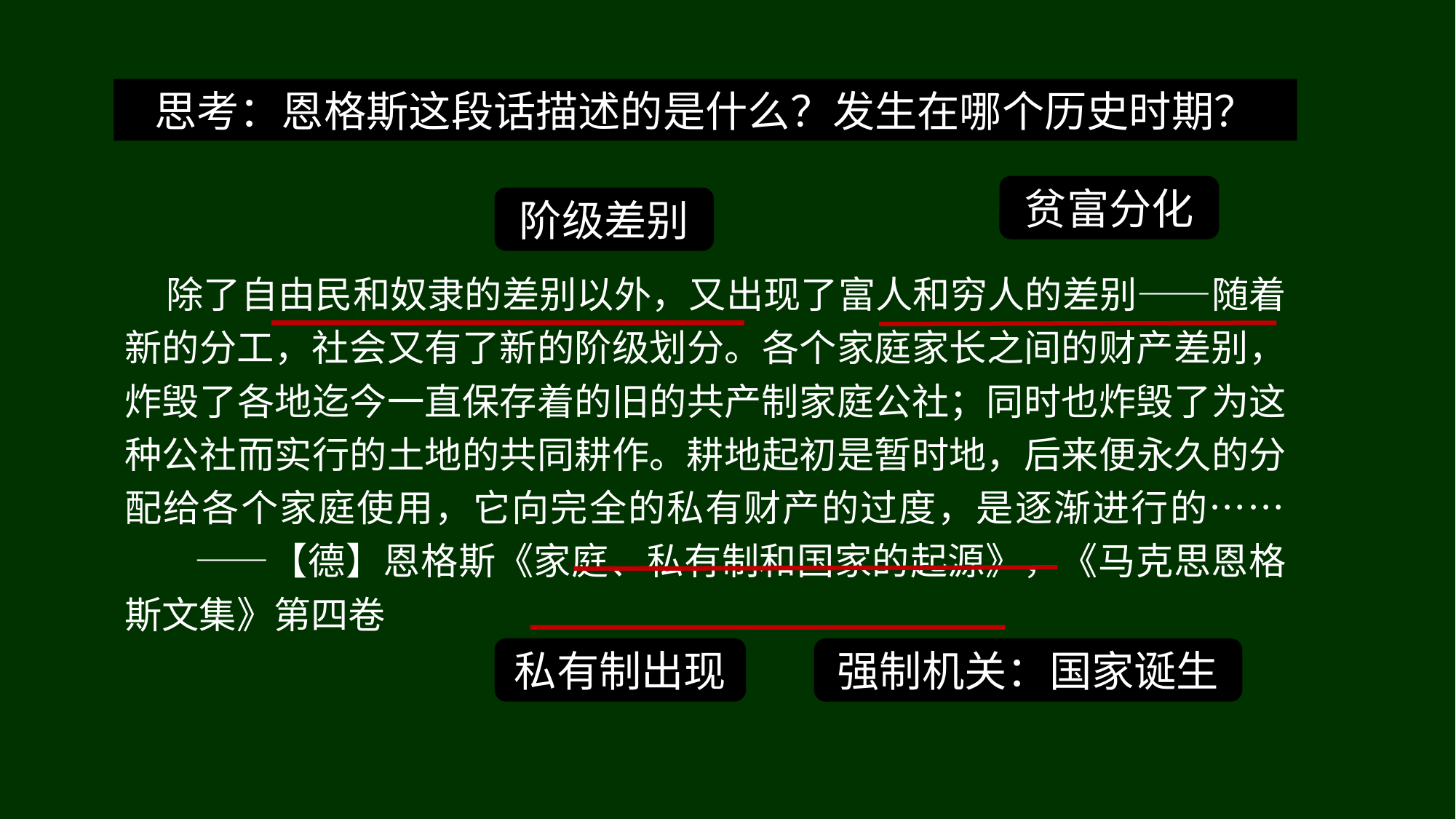

思考：恩格斯这段话描述的是什么？发生在哪个历史时期？
贫富分化
阶级差别
    除了自由民和奴隶的差别以外，又出现了富人和穷人的差别——随着新的分工，社会又有了新的阶级划分。各个家庭家长之间的财产差别，炸毁了各地迄今一直保存着的旧的共产制家庭公社；同时也炸毁了为这种公社而实行的土地的共同耕作。耕地起初是暂时地，后来便永久的分配给各个家庭使用，它向完全的私有财产的过度，是逐渐进行的……
        ——【德】恩格斯《家庭、私有制和国家的起源》，《马克思恩格斯文集》第四卷
私有制出现
强制机关：国家诞生